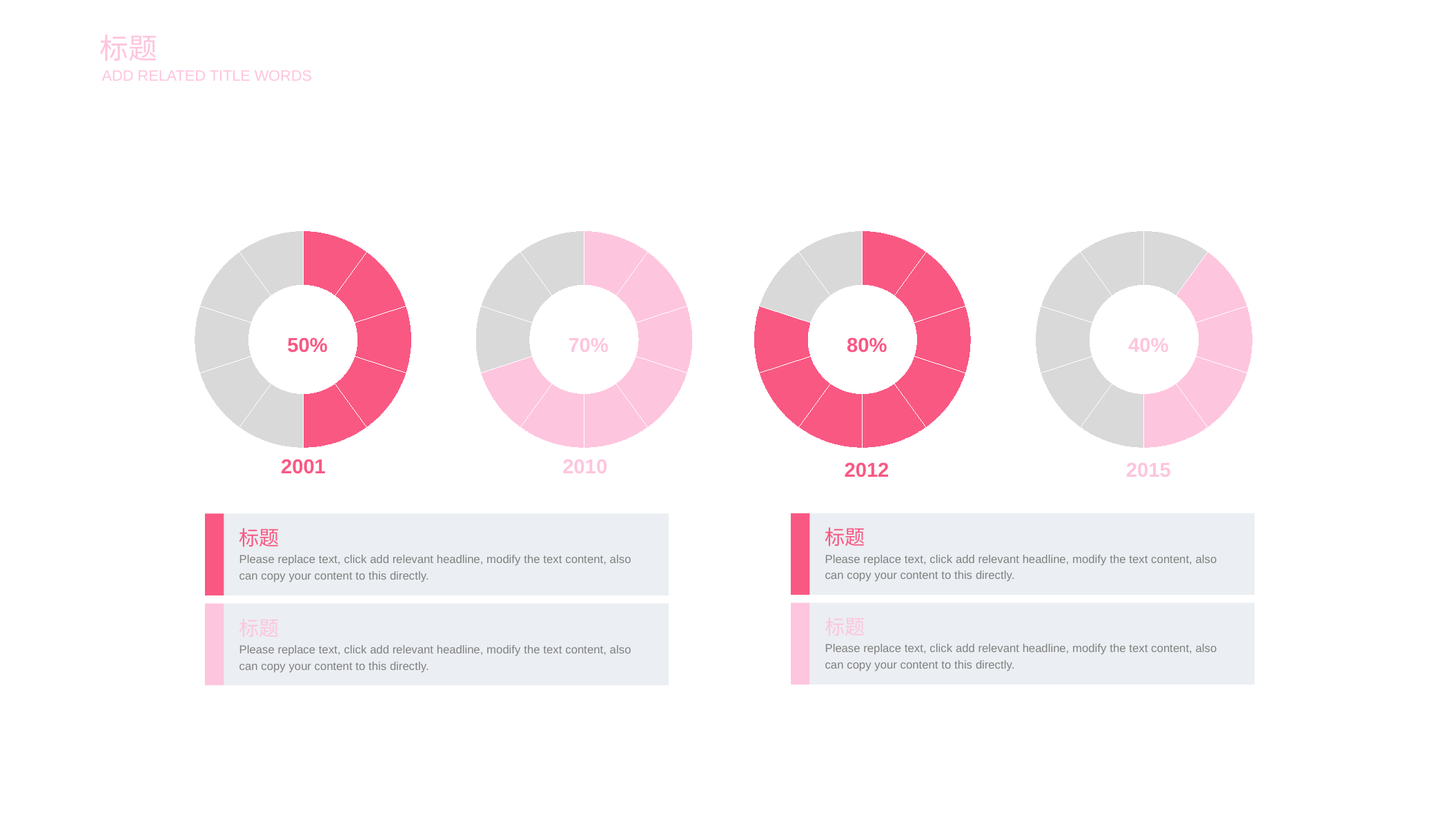

标题
ADD RELATED TITLE WORDS

### Chart

| Category |  |
|---|---|

### Chart

| Category |  |
|---|---|

### Chart

| Category |  |
|---|---|

### Chart

| Category |  |
|---|---|
50%
70%
80%
40%
2001
2010
2012
2015

标题
Please replace text, click add relevant headline, modify the text content, also can copy your content to this directly.
标题
Please replace text, click add relevant headline, modify the text content, also can copy your content to this directly.

标题
Please replace text, click add relevant headline, modify the text content, also can copy your content to this directly.
标题
Please replace text, click add relevant headline, modify the text content, also can copy your content to this directly.